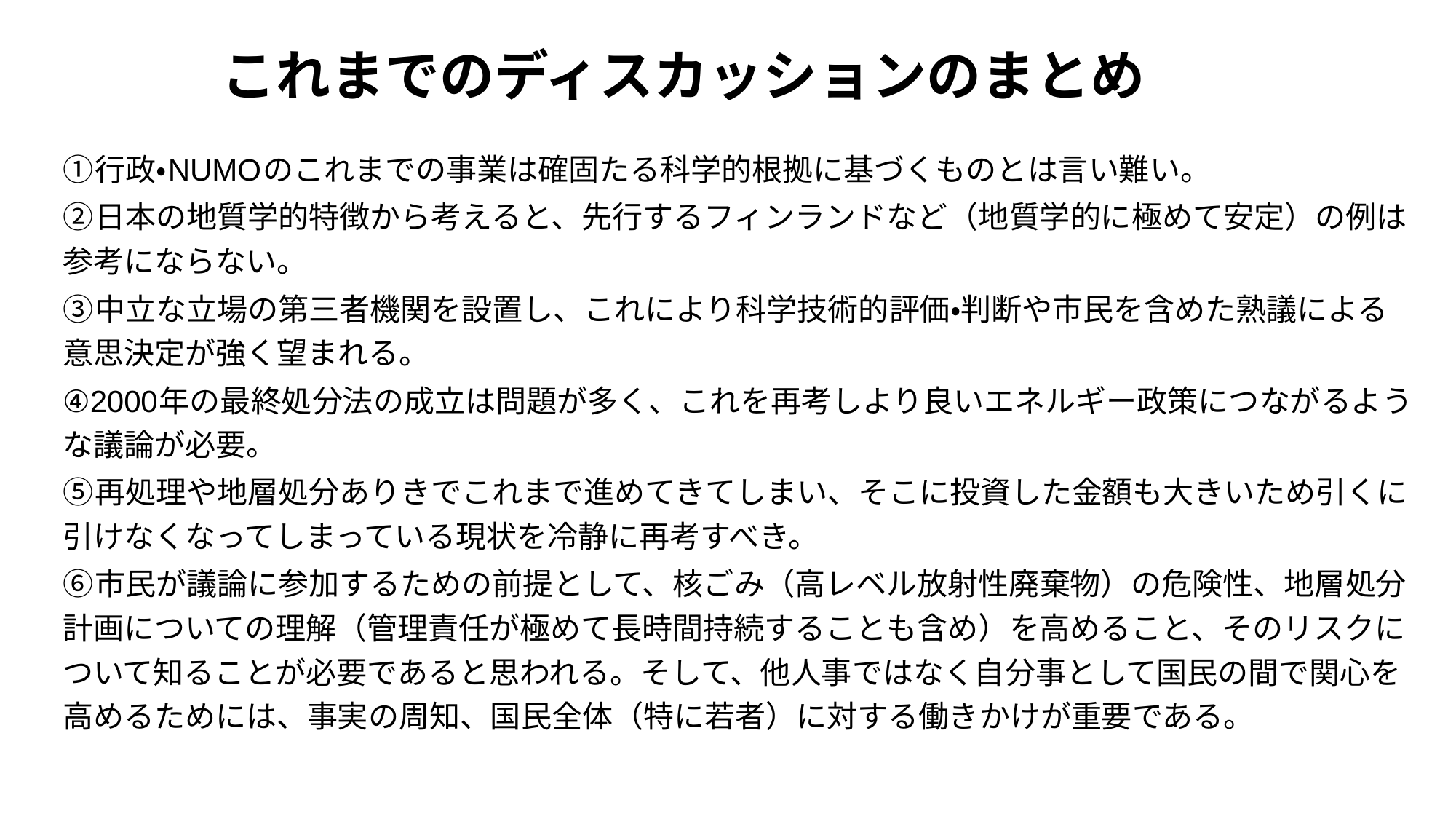

# これまでのディスカッションのまとめ
①行政・NUMOのこれまでの事業は確固たる科学的根拠に基づくものとは言い難い。
②日本の地質学的特徴から考えると、先行するフィンランドなど（地質学的に極めて安定）の例は参考にならない。
③中立な立場の第三者機関を設置し、これにより科学技術的評価・判断や市民を含めた熟議による意思決定が強く望まれる。
④2000年の最終処分法の成立は問題が多く、これを再考しより良いエネルギー政策につながるような議論が必要。
⑤再処理や地層処分ありきでこれまで進めてきてしまい、そこに投資した金額も大きいため引くに引けなくなってしまっている現状を冷静に再考すべき。
⑥市民が議論に参加するための前提として、核ごみ（高レベル放射性廃棄物）の危険性、地層処分計画についての理解（管理責任が極めて長時間持続することも含め）を高めること、そのリスクについて知ることが必要であると思われる。そして、他人事ではなく自分事として国民の間で関心を高めるためには、事実の周知、国民全体（特に若者）に対する働きかけが重要である。